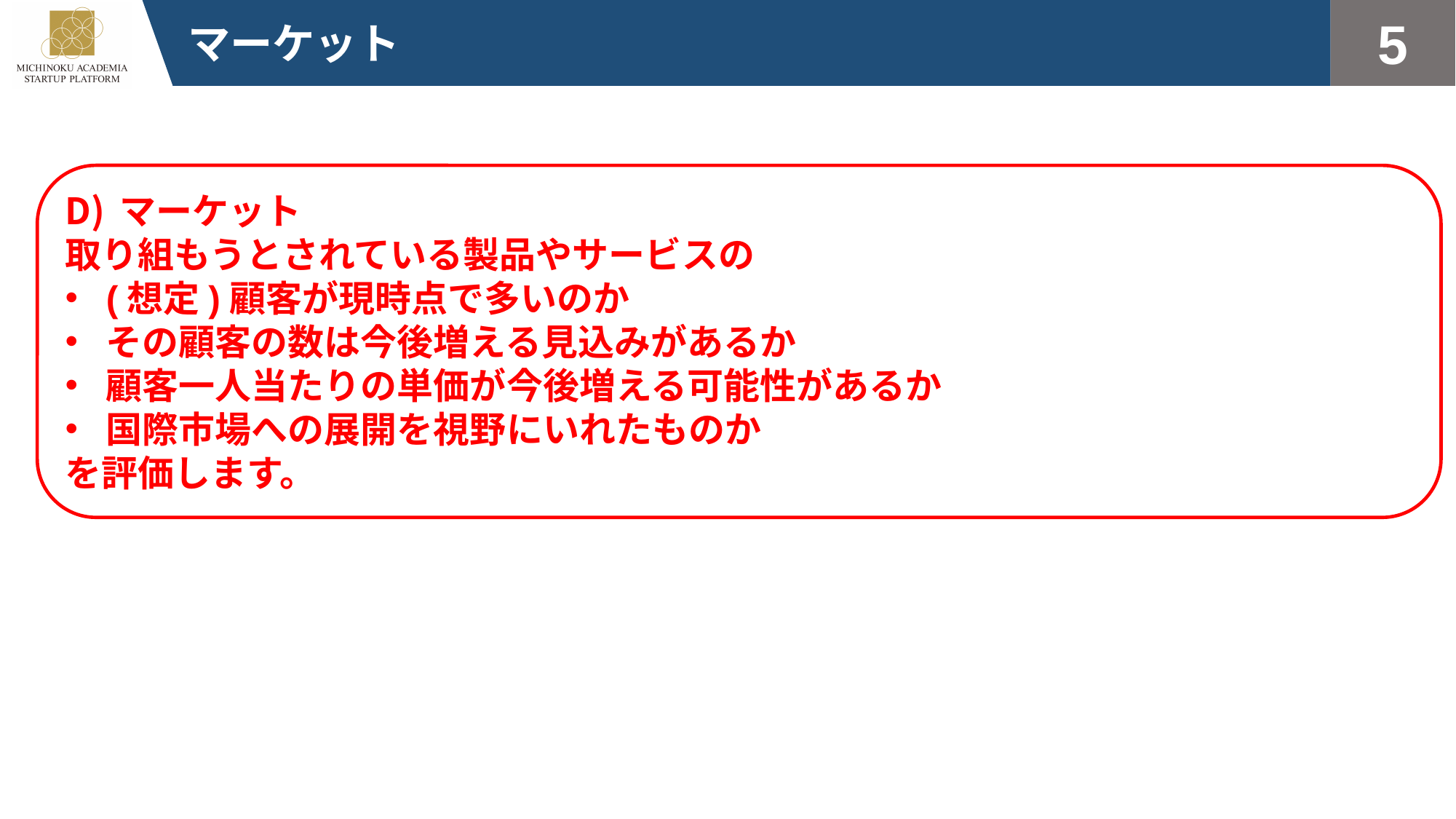

マーケット
マーケット
取り組もうとされている製品やサービスの
(想定)顧客が現時点で多いのか
その顧客の数は今後増える見込みがあるか
顧客一人当たりの単価が今後増える可能性があるか
国際市場への展開を視野にいれたものか
を評価します。